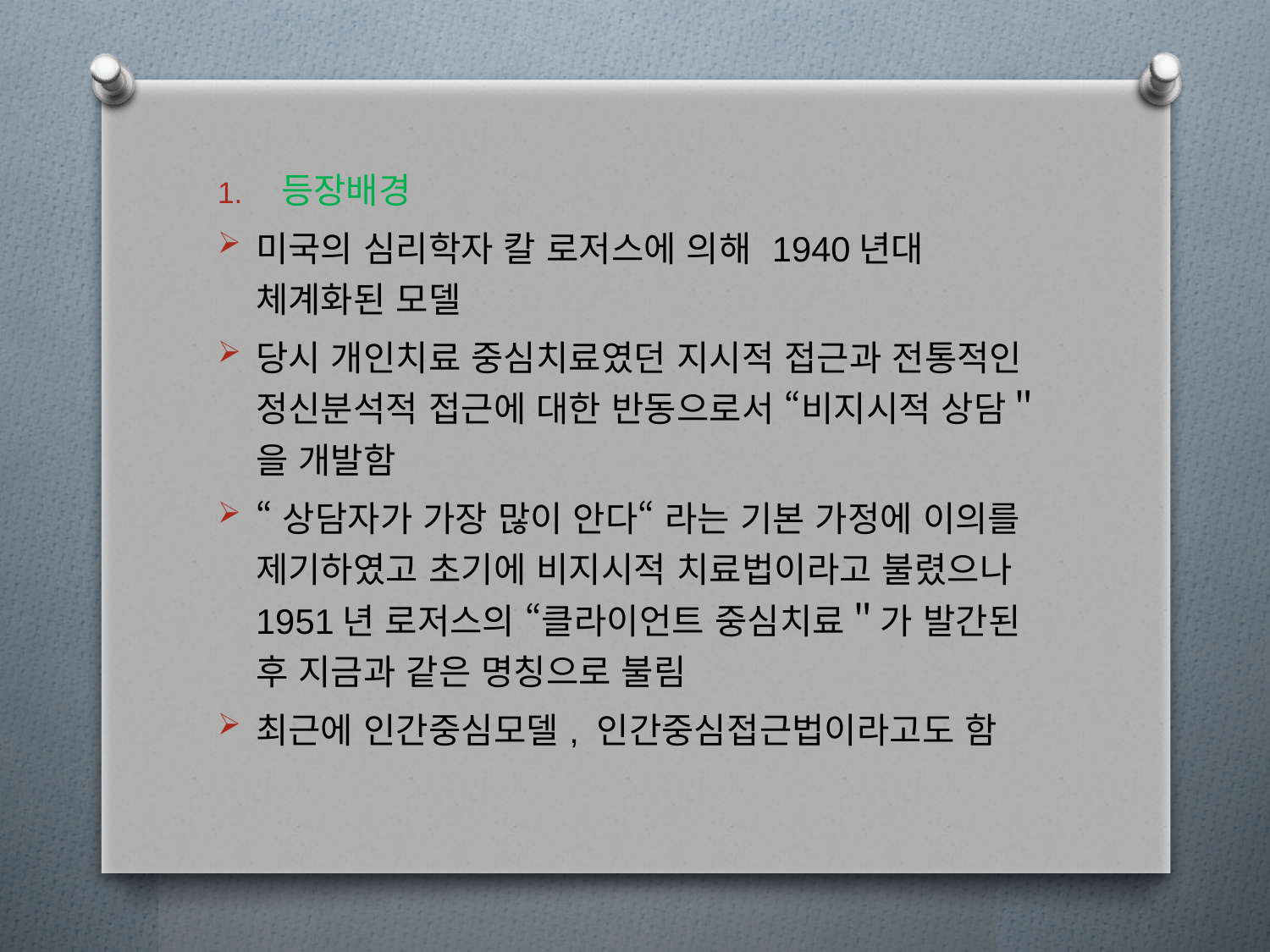

등장배경
미국의 심리학자 칼 로저스에 의해 1940년대 체계화된 모델
당시 개인치료 중심치료였던 지시적 접근과 전통적인 정신분석적 접근에 대한 반동으로서 “비지시적 상담＂을 개발함
“상담자가 가장 많이 안다“ 라는 기본 가정에 이의를 제기하였고 초기에 비지시적 치료법이라고 불렸으나 1951년 로저스의 “클라이언트 중심치료＂가 발간된 후 지금과 같은 명칭으로 불림
최근에 인간중심모델, 인간중심접근법이라고도 함